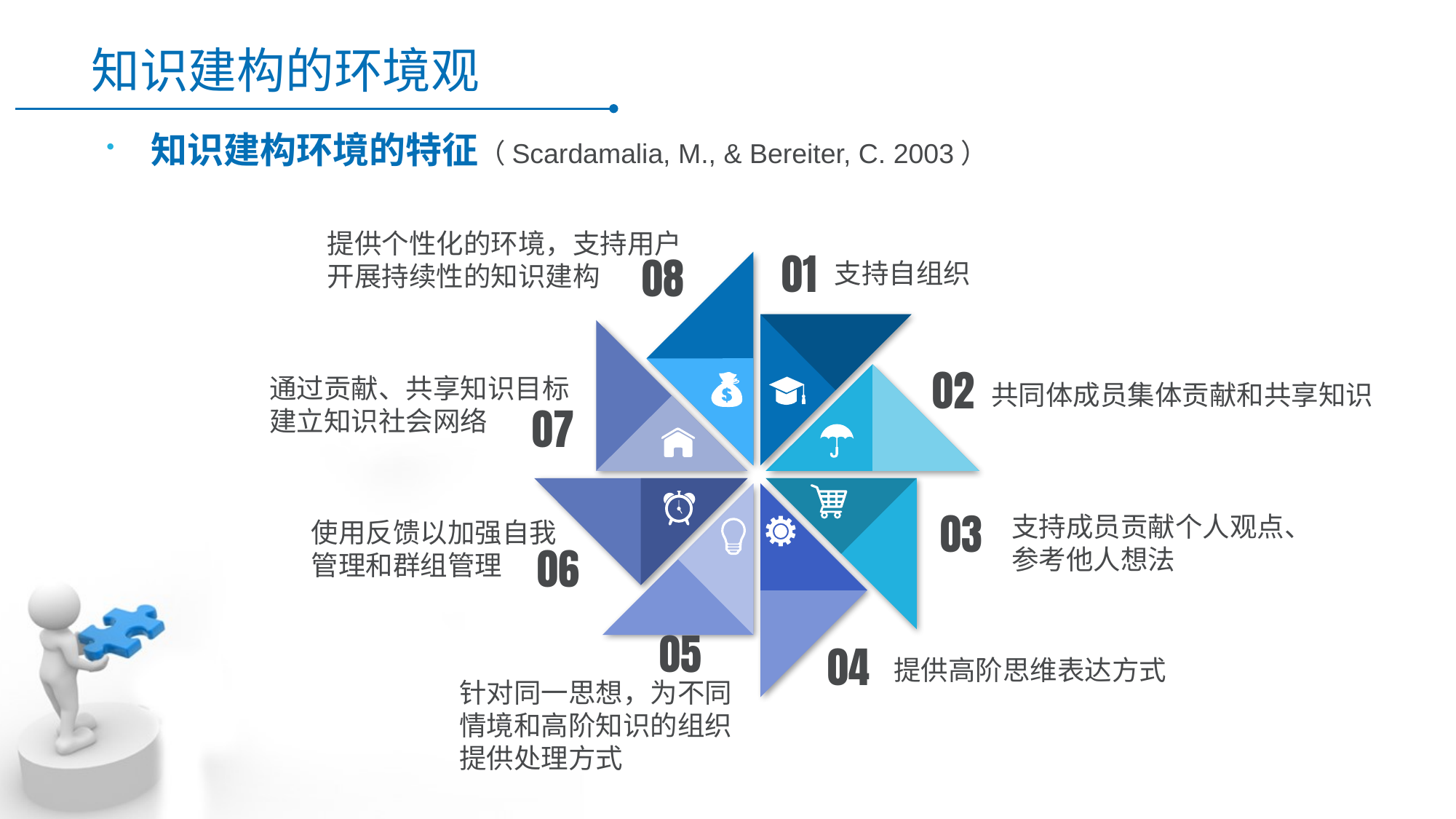

# 知识建构的环境观
知识建构环境的特征（Scardamalia, M., & Bereiter, C. 2003）
提供个性化的环境，支持用户开展持续性的知识建构
08
01
支持自组织

02
共同体成员集体贡献和共享知识

通过贡献、共享知识目标建立知识社会网络
07

支持成员贡献个人观点、参考他人想法
03
使用反馈以加强自我管理和群组管理
06

05
针对同一思想，为不同情境和高阶知识的组织提供处理方式
04
提供高阶思维表达方式